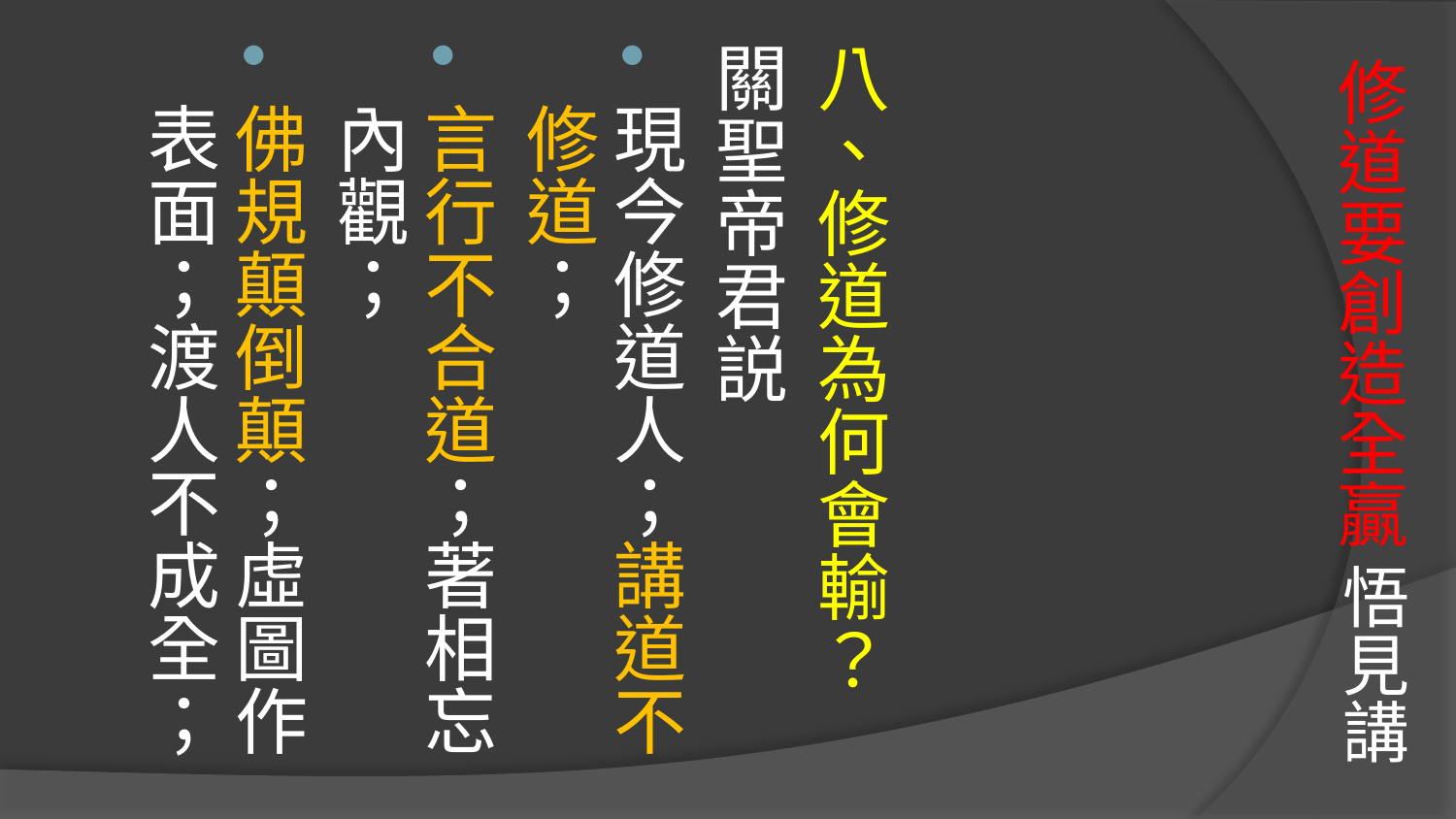

八、修道為何會輸？
關聖帝君説
現今修道人；講道不修道；
言行不合道；著相忘內觀；
佛規顛倒顛；虛圖作表面；渡人不成全；

# 修道要創造全贏 悟見講